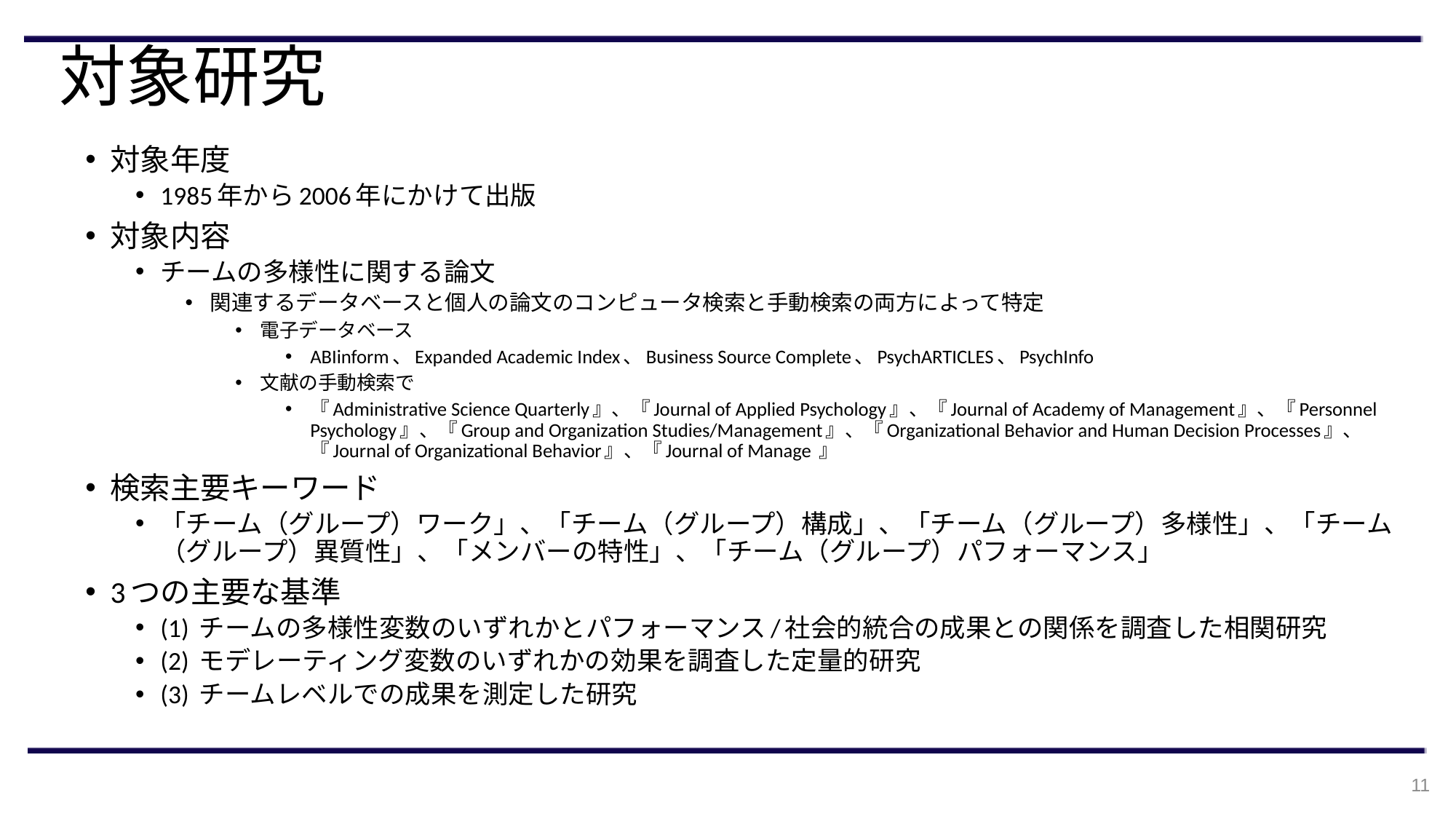

# 対象研究
対象年度
1985年から2006年にかけて出版
対象内容
チームの多様性に関する論文
関連するデータベースと個人の論文のコンピュータ検索と手動検索の両方によって特定
電子データベース
ABIinform、Expanded Academic Index、Business Source Complete、PsychARTICLES、PsychInfo
文献の手動検索で
『Administrative Science Quarterly』、『Journal of Applied Psychology』、『Journal of Academy of Management』、『Personnel Psychology』、『Group and Organization Studies/Management』、『Organizational Behavior and Human Decision Processes』、『Journal of Organizational Behavior』、『Journal of Manage 』
検索主要キーワード
「チーム（グループ）ワーク」、「チーム（グループ）構成」、「チーム（グループ）多様性」、「チーム（グループ）異質性」、「メンバーの特性」、「チーム（グループ）パフォーマンス」
3つの主要な基準
(1) チームの多様性変数のいずれかとパフォーマンス/社会的統合の成果との関係を調査した相関研究
(2) モデレーティング変数のいずれかの効果を調査した定量的研究
(3) チームレベルでの成果を測定した研究
11